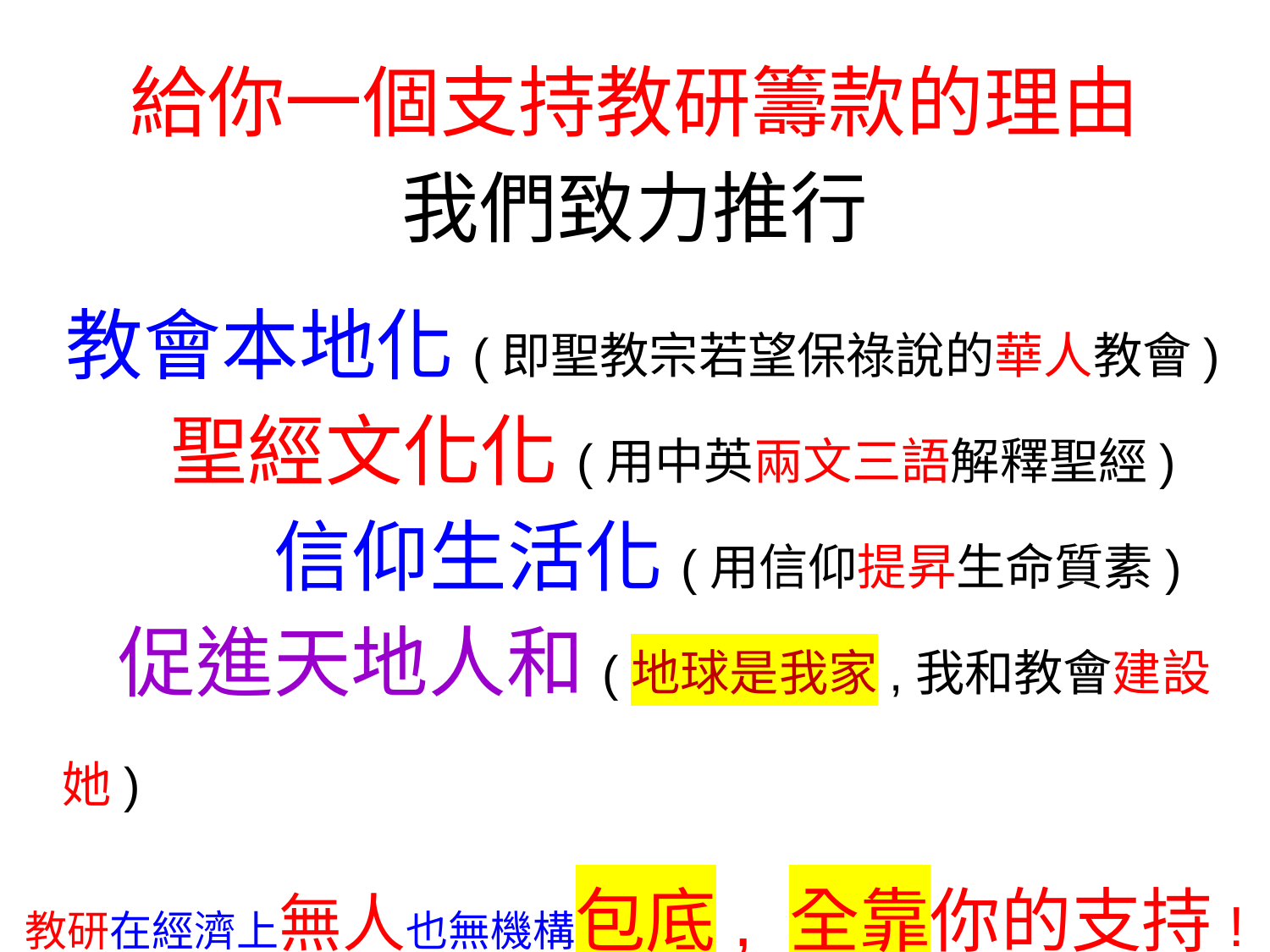

給你一個支持教研籌款的理由
我們致力推行
  教會本地化(即聖教宗若望保祿說的華人教會)
        聖經文化化(用中英兩文三語解釋聖經)
              信仰生活化(用信仰提昇生命質素)
     促進天地人和(地球是我家,我和教會建設她)
教研在經濟上無人也無機構包底, 全靠你的支持!